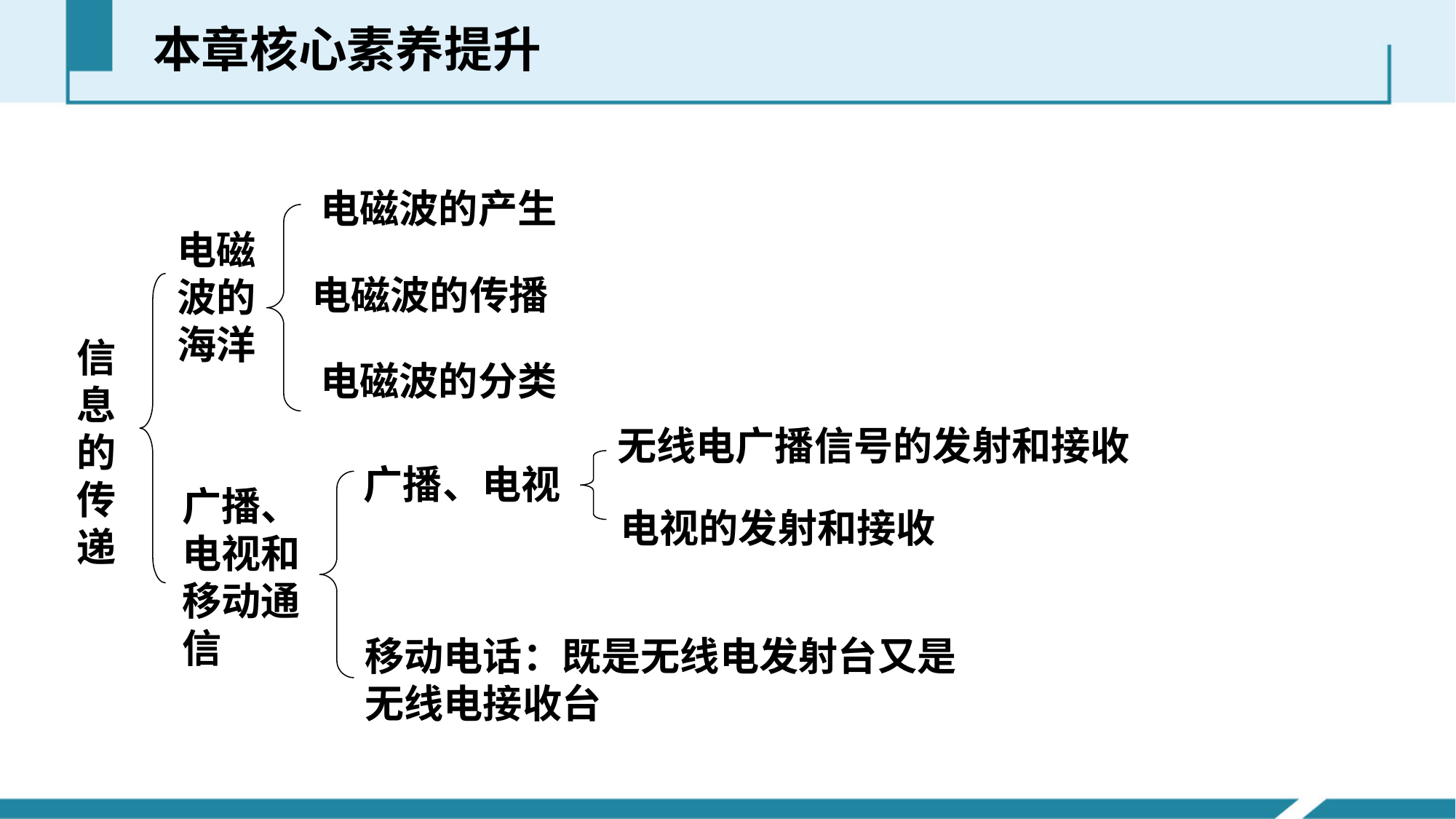

本章核心素养提升
电磁波的产生

电磁波的海洋
电磁波的传播

信息的传递
电磁波的分类
无线电广播信号的发射和接收

广播、电视

广播、电视和移动通信
电视的发射和接收
移动电话：既是无线电发射台又是无线电接收台